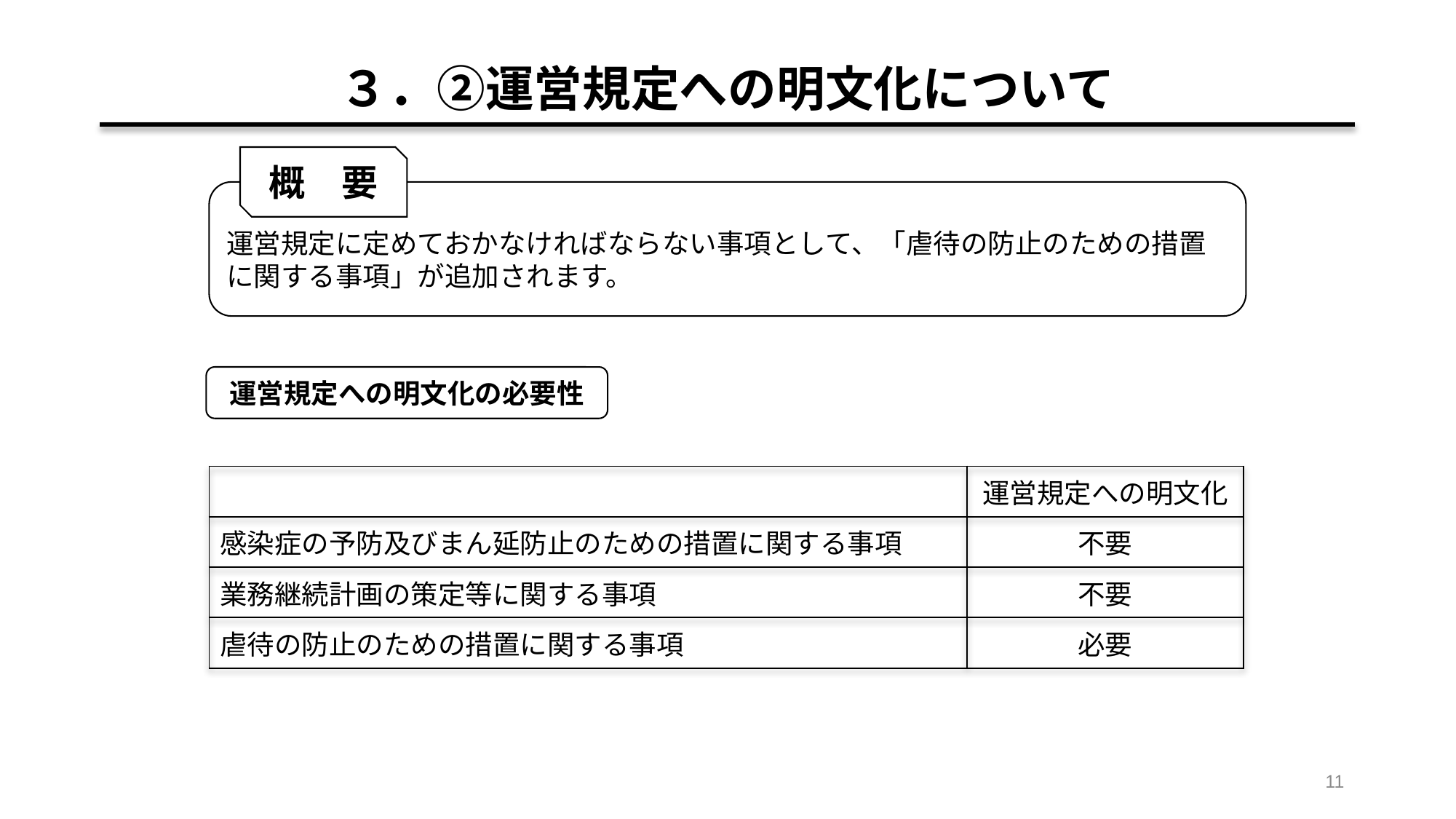

# ３．②運営規定への明文化について
概　要

運営規定に定めておかなければならない事項として、「虐待の防止のための措置に関する事項」が追加されます。
運営規定への明文化の必要性
|  | 運営規定への明文化 |
| --- | --- |
| 感染症の予防及びまん延防止のための措置に関する事項 | 不要 |
| 業務継続計画の策定等に関する事項 | 不要 |
| 虐待の防止のための措置に関する事項 | 必要 |
11